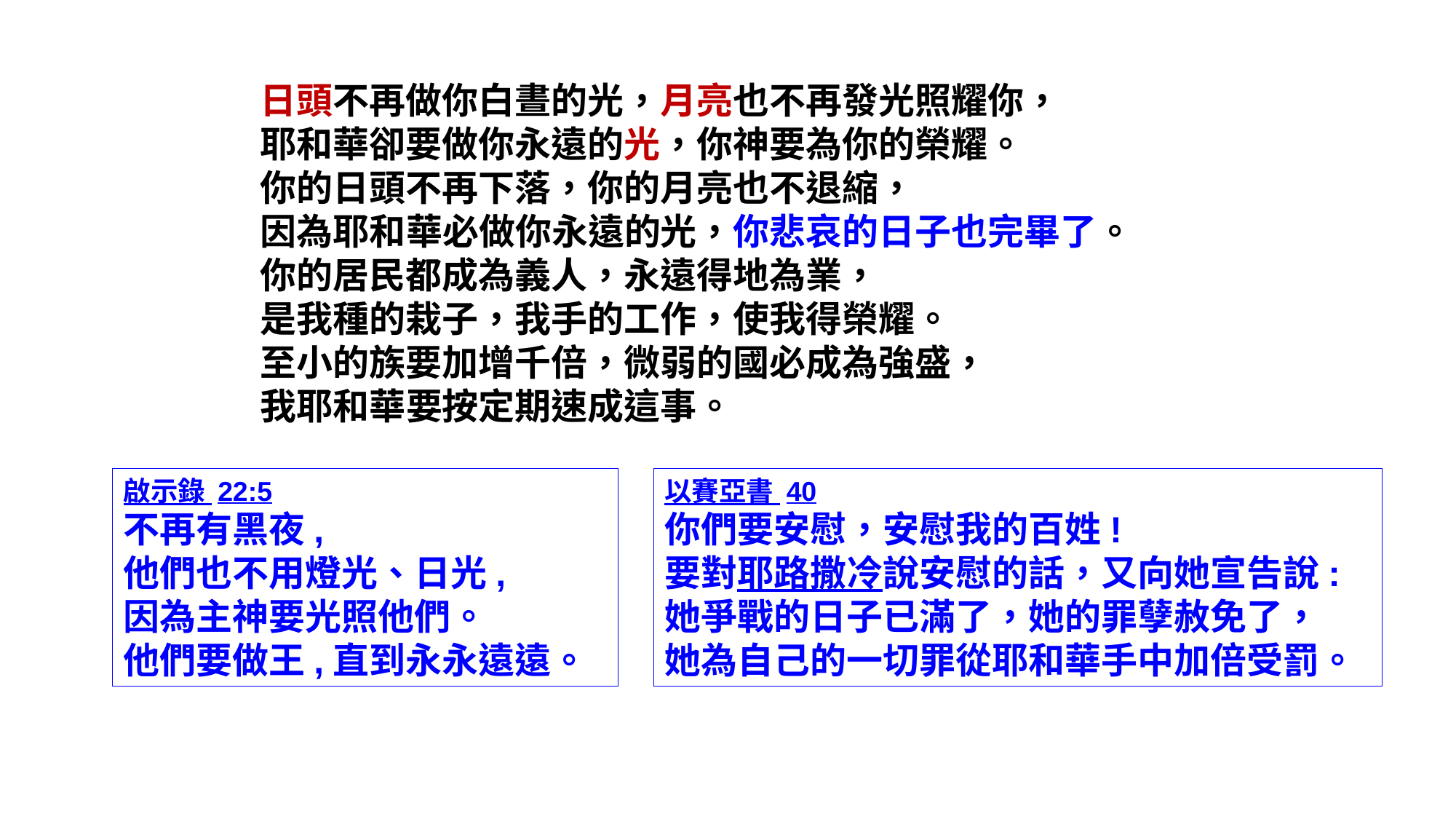

日頭不再做你白晝的光，月亮也不再發光照耀你，
耶和華卻要做你永遠的光，你神要為你的榮耀。
你的日頭不再下落，你的月亮也不退縮，
因為耶和華必做你永遠的光，你悲哀的日子也完畢了。
你的居民都成為義人，永遠得地為業，
是我種的栽子，我手的工作，使我得榮耀。
至小的族要加增千倍，微弱的國必成為強盛，
我耶和華要按定期速成這事。
啟示錄 22:5
不再有黑夜,
他們也不用燈光、日光,
因為主神要光照他們。
他們要做王,直到永永遠遠。
以賽亞書 40
你們要安慰，安慰我的百姓!
要對耶路撒冷說安慰的話，又向她宣告說:
她爭戰的日子已滿了，她的罪孽赦免了，
她為自己的一切罪從耶和華手中加倍受罰。